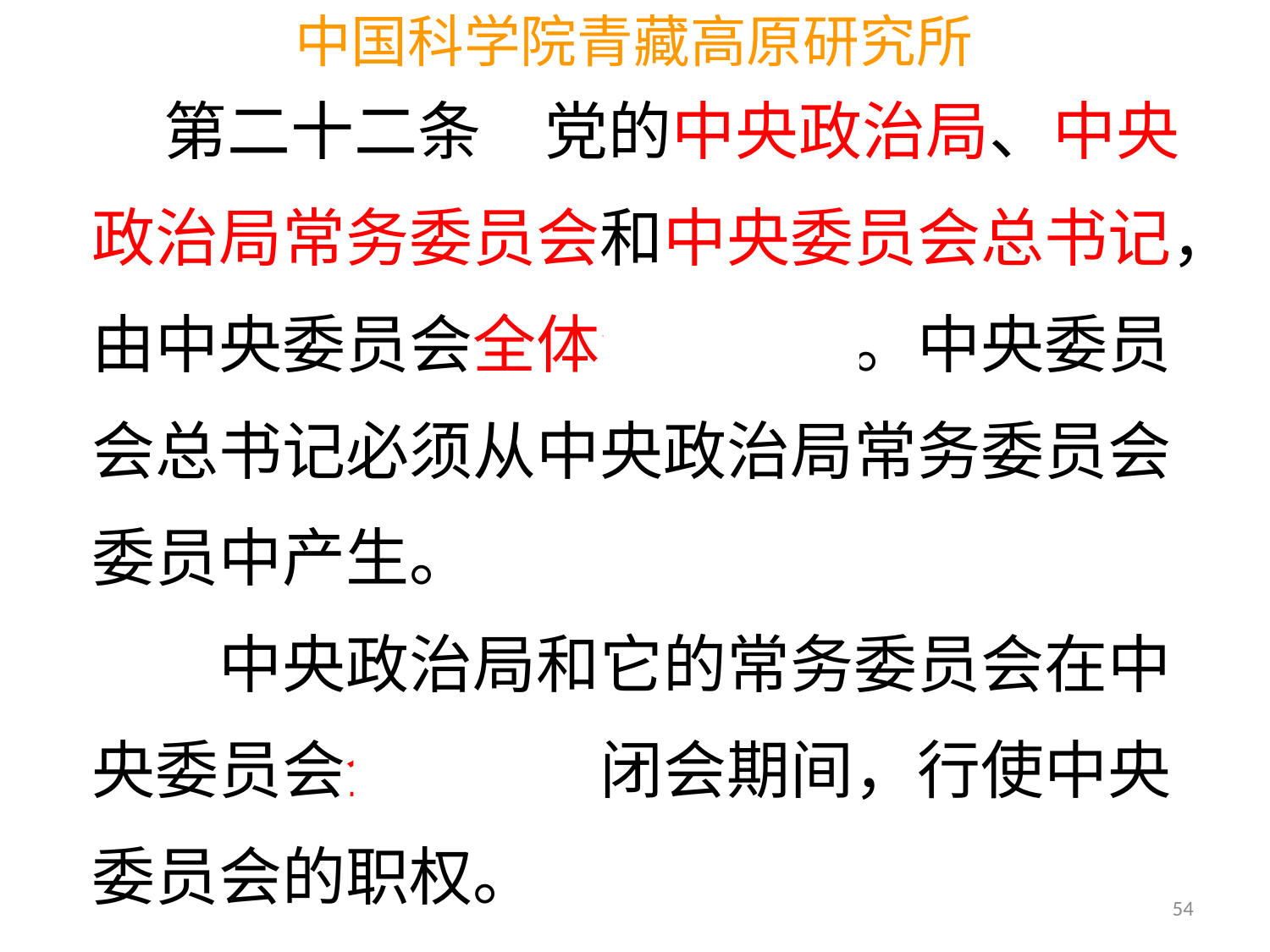

# 第二十二条　党的中央政治局、中央政治局常务委员会和中央委员会总书记，由中央委员会全体会议选举。中央委员会总书记必须从中央政治局常务委员会委员中产生。 　　中央政治局和它的常务委员会在中央委员会全体会议闭会期间，行使中央委员会的职权。

54